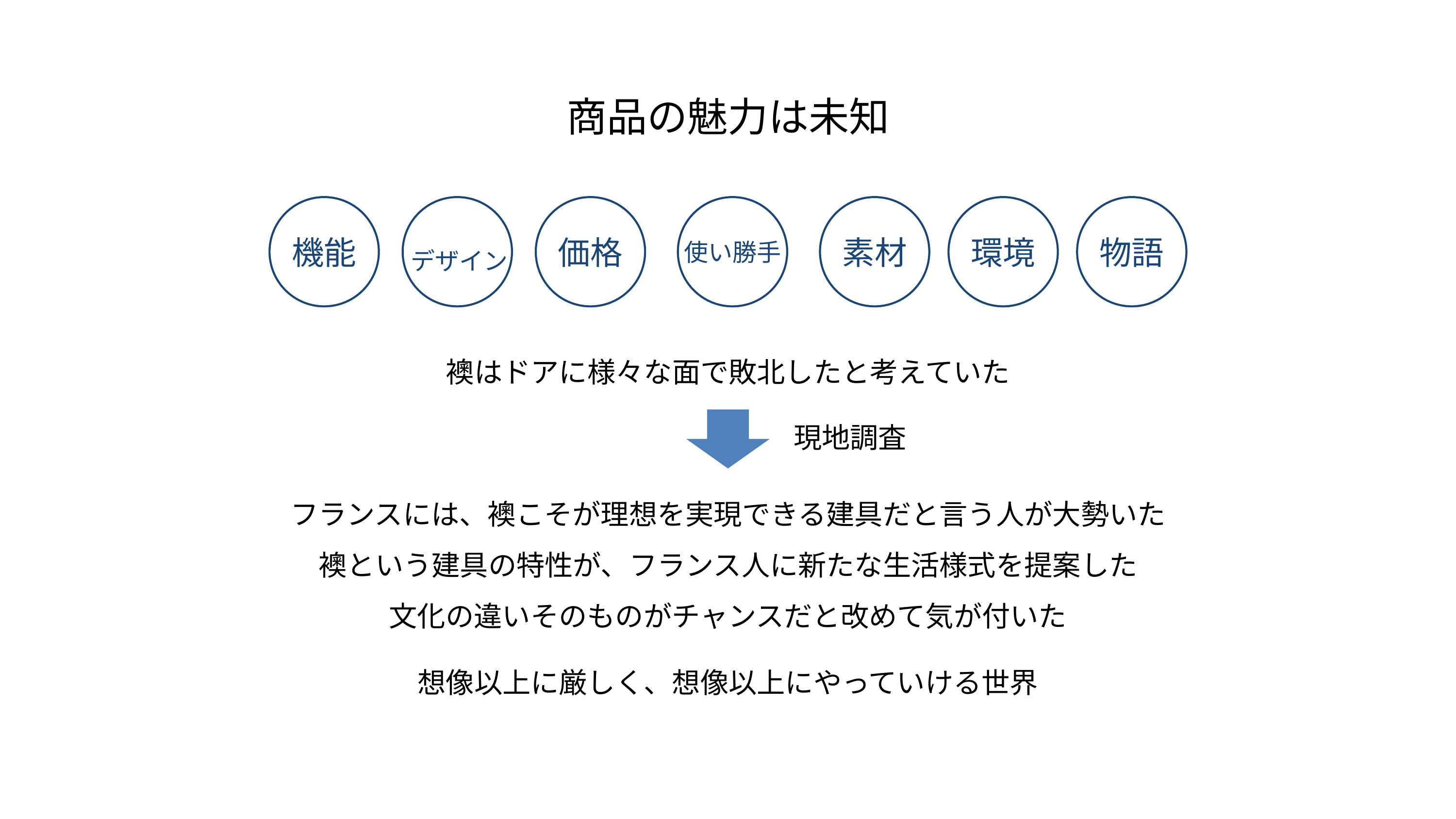

商品の魅力は未知

機能

デザイン

価格

使い勝手

素材

環境

物語
襖はドアに様々な面で敗北したと考えていた

現地調査
フランスには、襖こそが理想を実現できる建具だと言う人が大勢いた
襖という建具の特性が、フランス人に新たな生活様式を提案した
文化の違いそのものがチャンスだと改めて気が付いた
想像以上に厳しく、想像以上にやっていける世界